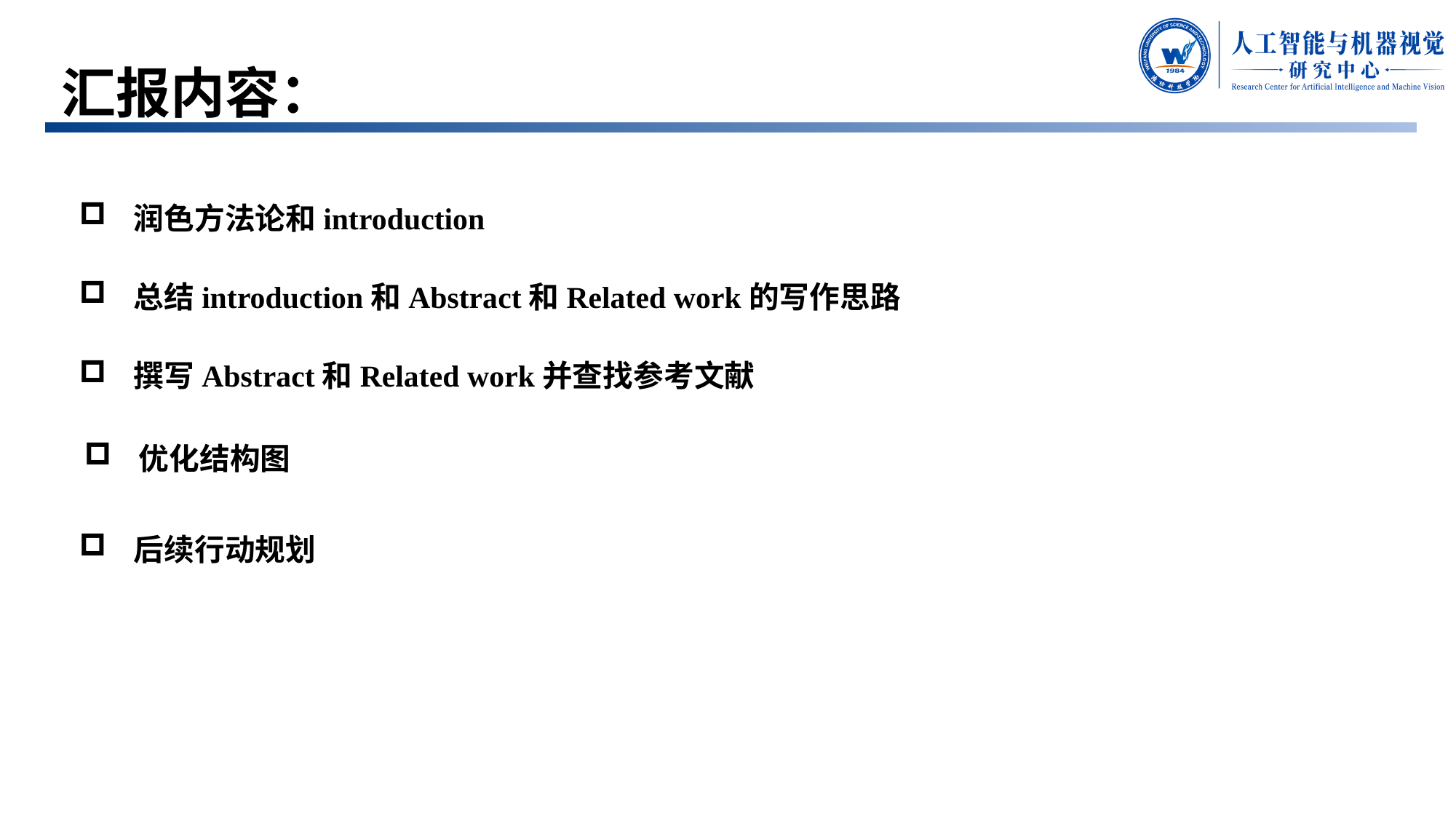

# 汇报内容：
润色方法论和introduction
总结introduction和Abstract和Related work的写作思路
撰写Abstract和Related work并查找参考文献
优化结构图
后续行动规划